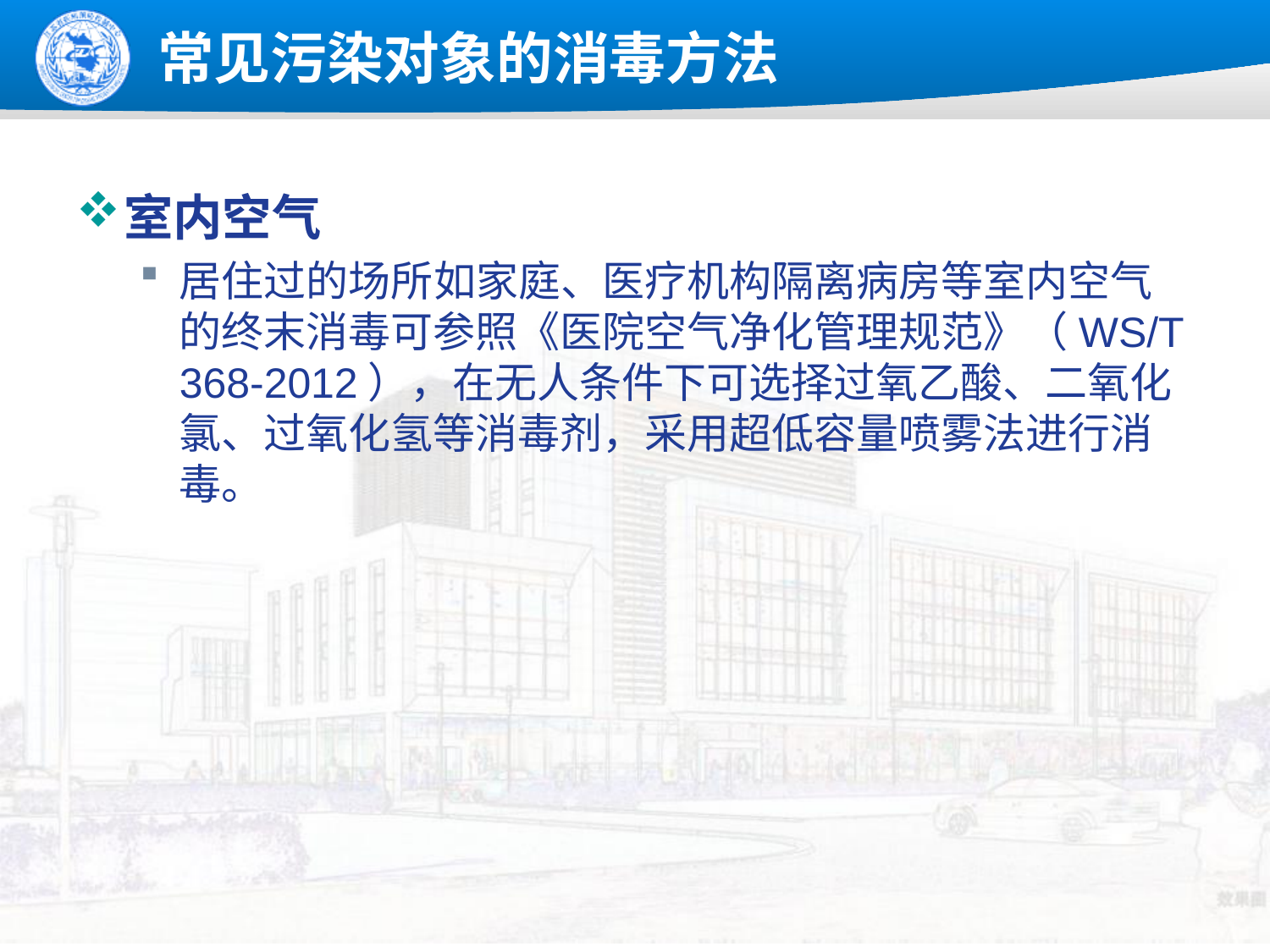

# 常见污染对象的消毒方法
室内空气
居住过的场所如家庭、医疗机构隔离病房等室内空气的终末消毒可参照《医院空气净化管理规范》（WS/T 368-2012），在无人条件下可选择过氧乙酸、二氧化氯、过氧化氢等消毒剂，采用超低容量喷雾法进行消毒。